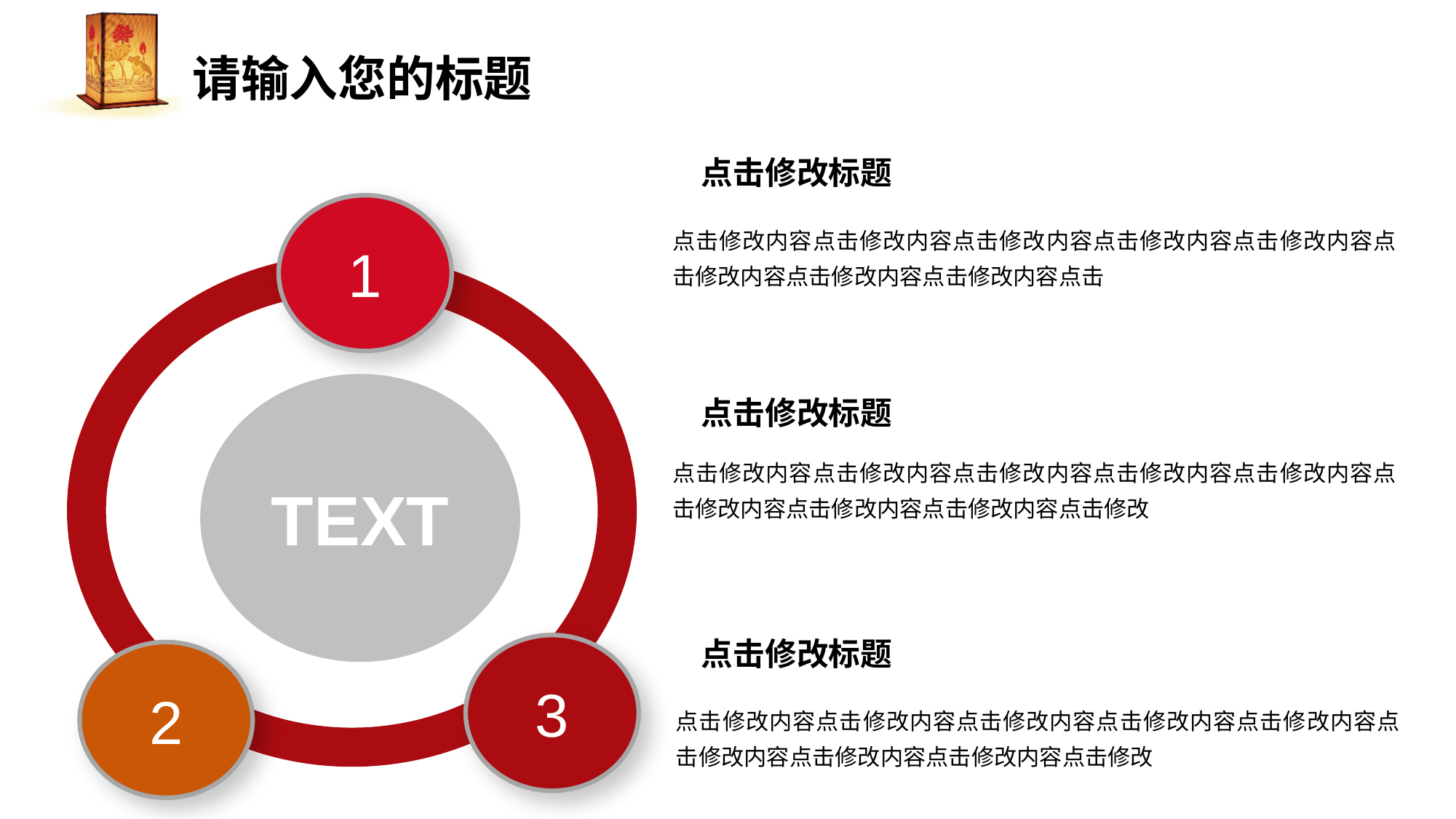

点击修改标题
1
点击修改内容点击修改内容点击修改内容点击修改内容点击修改内容点击修改内容点击修改内容点击修改内容点击

TEXT
点击修改标题
点击修改内容点击修改内容点击修改内容点击修改内容点击修改内容点击修改内容点击修改内容点击修改内容点击修改
点击修改标题
3
2
点击修改内容点击修改内容点击修改内容点击修改内容点击修改内容点击修改内容点击修改内容点击修改内容点击修改